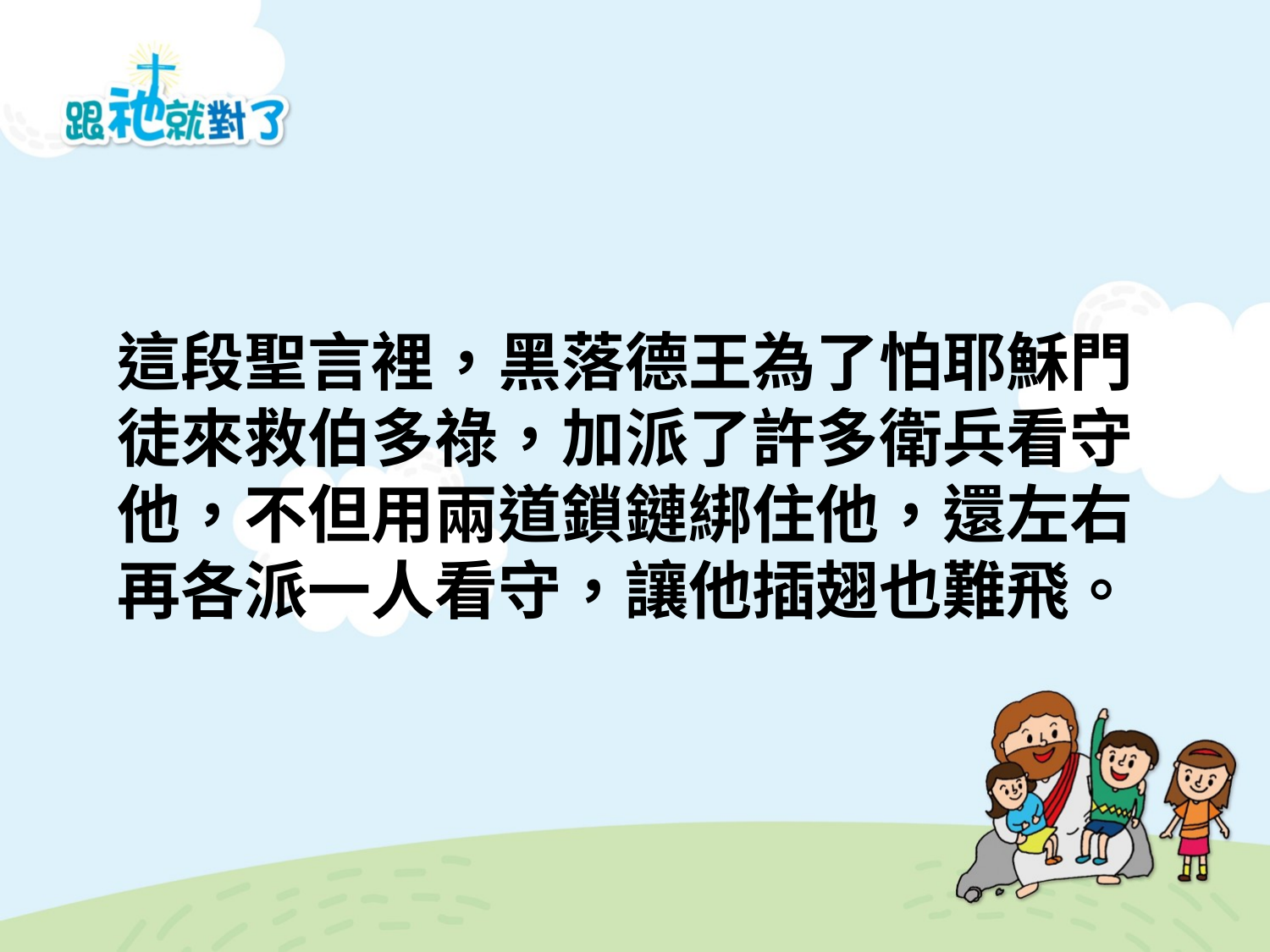

這段聖言裡，黑落德王為了怕耶穌門徒來救伯多祿，加派了許多衛兵看守他，不但用兩道鎖鏈綁住他，還左右再各派一人看守，讓他插翅也難飛。